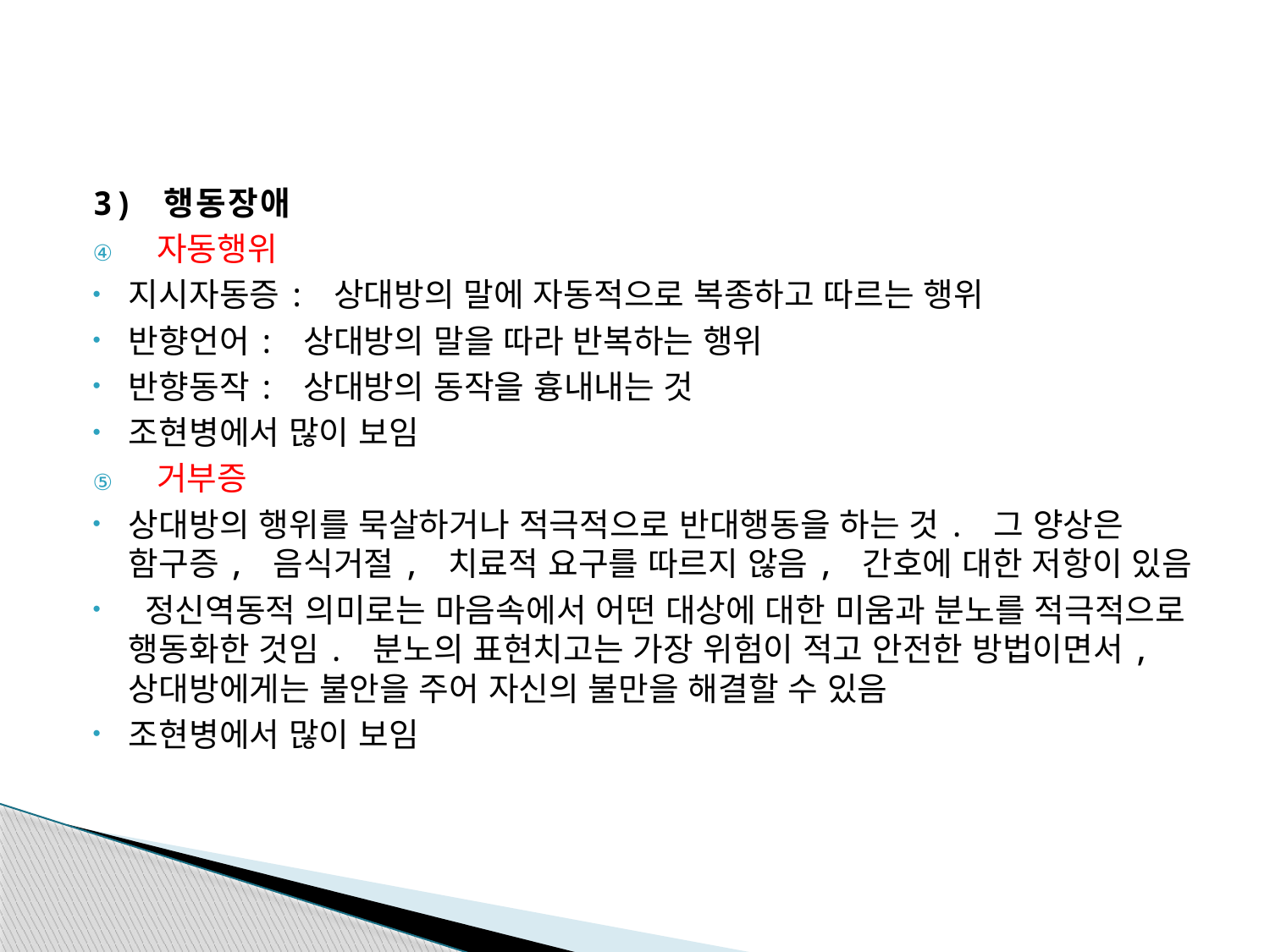

#
3) 행동장애
자동행위
지시자동증: 상대방의 말에 자동적으로 복종하고 따르는 행위
반향언어: 상대방의 말을 따라 반복하는 행위
반향동작: 상대방의 동작을 흉내내는 것
조현병에서 많이 보임
거부증
상대방의 행위를 묵살하거나 적극적으로 반대행동을 하는 것. 그 양상은 함구증, 음식거절, 치료적 요구를 따르지 않음, 간호에 대한 저항이 있음
 정신역동적 의미로는 마음속에서 어떤 대상에 대한 미움과 분노를 적극적으로 행동화한 것임. 분노의 표현치고는 가장 위험이 적고 안전한 방법이면서, 상대방에게는 불안을 주어 자신의 불만을 해결할 수 있음
조현병에서 많이 보임